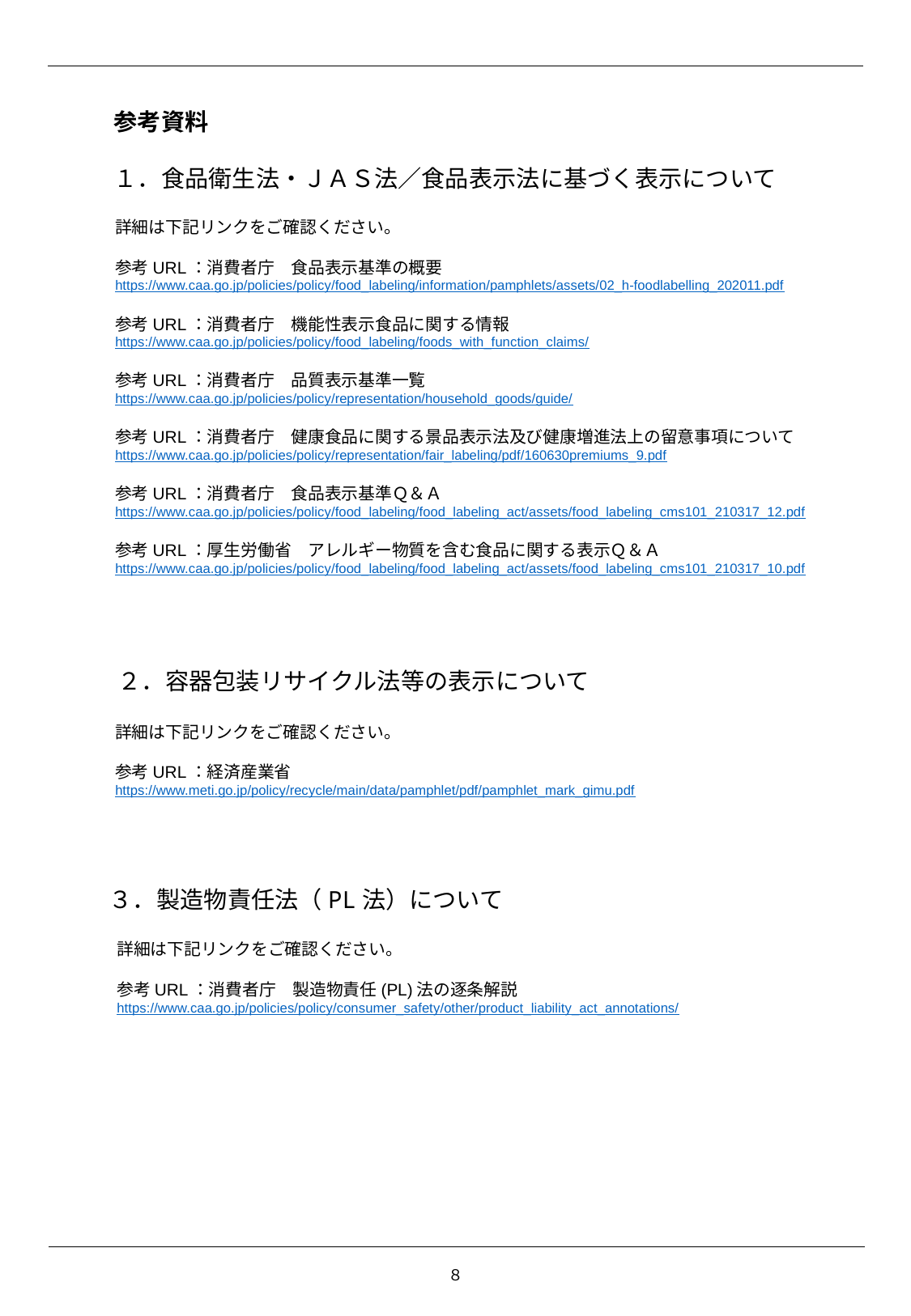

参考資料

１．食品衛生法・ＪＡＳ法／食品表示法に基づく表示について
詳細は下記リンクをご確認ください。

参考URL：消費者庁　食品表示基準の概要
https://www.caa.go.jp/policies/policy/food_labeling/information/pamphlets/assets/02_h-foodlabelling_202011.pdf

参考URL：消費者庁　機能性表示食品に関する情報
https://www.caa.go.jp/policies/policy/food_labeling/foods_with_function_claims/

参考URL：消費者庁　品質表示基準一覧
https://www.caa.go.jp/policies/policy/representation/household_goods/guide/

参考URL：消費者庁　健康食品に関する景品表示法及び健康増進法上の留意事項について
https://www.caa.go.jp/policies/policy/representation/fair_labeling/pdf/160630premiums_9.pdf

参考URL：消費者庁　食品表示基準Ｑ＆Ａ　　　　　　　　　　　　　　　　　　　　　　https://www.caa.go.jp/policies/policy/food_labeling/food_labeling_act/assets/food_labeling_cms101_210317_12.pdf

参考URL：厚生労働省　アレルギー物質を含む食品に関する表示Ｑ＆Ａhttps://www.caa.go.jp/policies/policy/food_labeling/food_labeling_act/assets/food_labeling_cms101_210317_10.pdf
２．容器包装リサイクル法等の表示について
詳細は下記リンクをご確認ください。

参考URL：経済産業省
https://www.meti.go.jp/policy/recycle/main/data/pamphlet/pdf/pamphlet_mark_gimu.pdf
３．製造物責任法（PL法）について
詳細は下記リンクをご確認ください。

参考URL：消費者庁　製造物責任(PL)法の逐条解説
https://www.caa.go.jp/policies/policy/consumer_safety/other/product_liability_act_annotations/

８